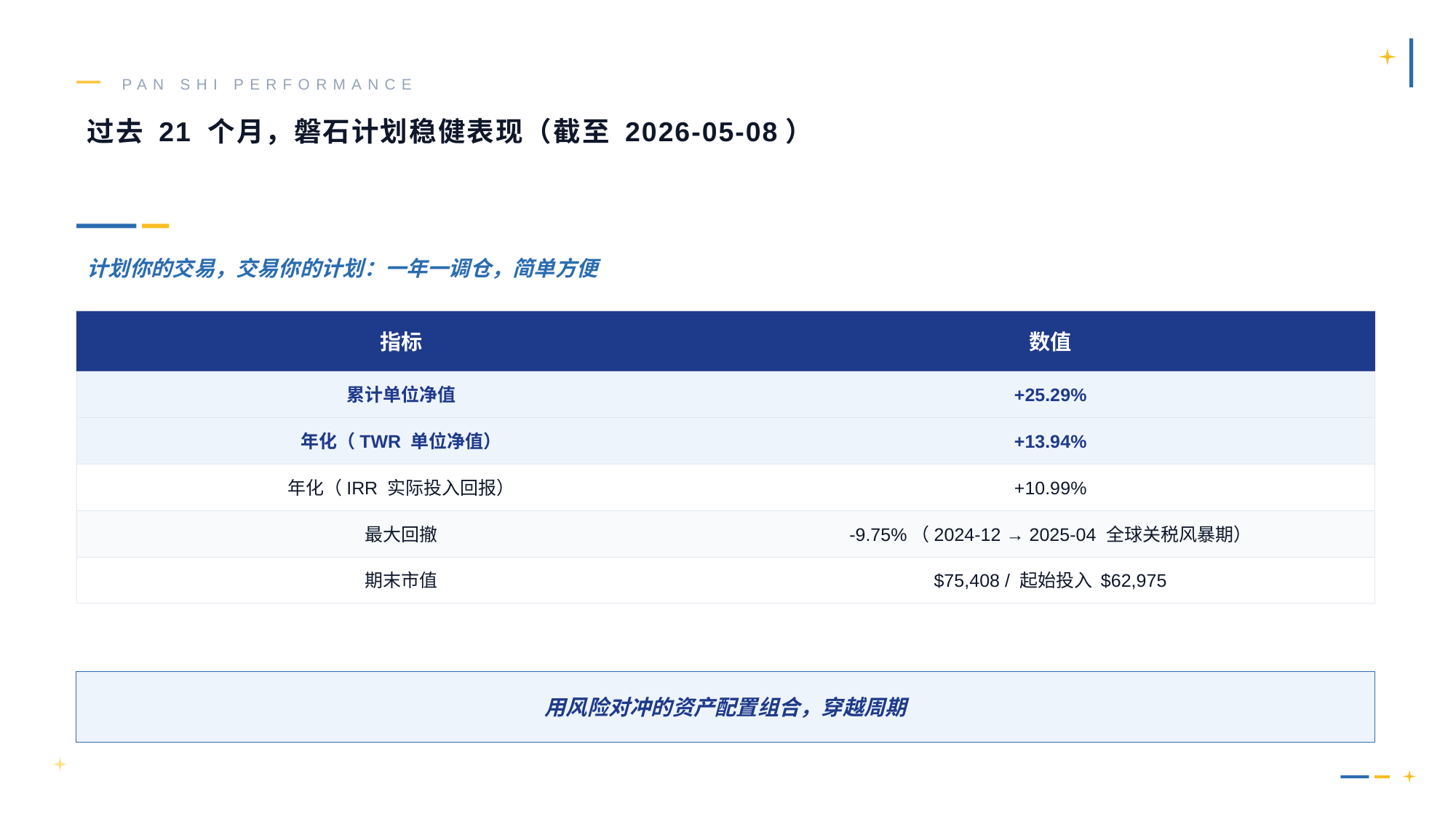

PAN SHI PERFORMANCE

过去 21 个月，磐石计划稳健表现（截至 2026-05-08）

计划你的交易，交易你的计划：一年一调仓，简单方便

指标
数值

累计单位净值
+25.29%

年化（TWR 单位净值）
+13.94%

年化（IRR 实际投入回报）
+10.99%

最大回撤
-9.75%（2024-12 → 2025-04 全球关税风暴期）

期末市值
$75,408 / 起始投入 $62,975

用风险对冲的资产配置组合，穿越周期